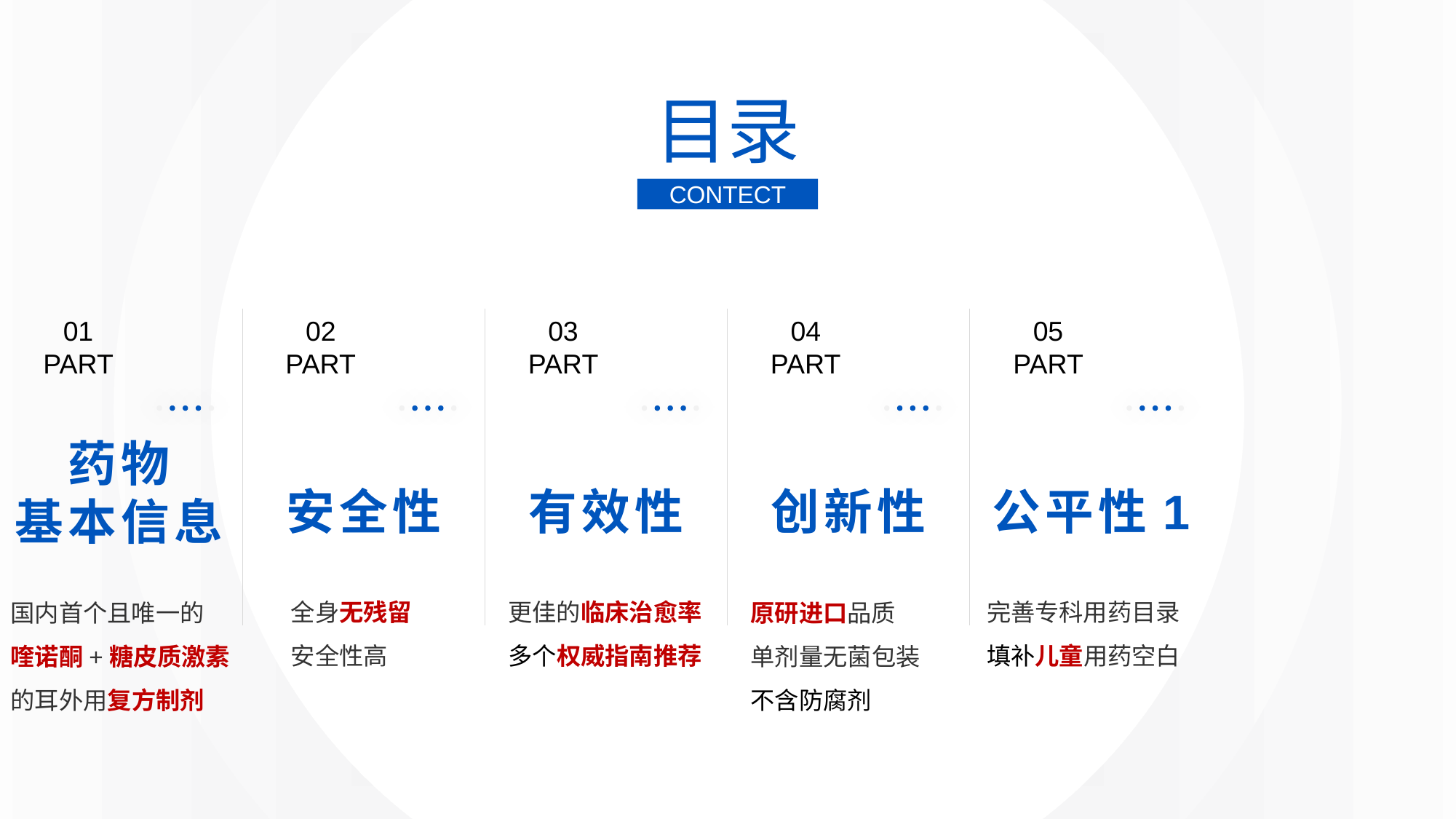

目录
CONTECT
01
PART

02
PART
03
PART
04
PART
05
PART

药物
基本信息
安全性
有效性
创新性
公平性1
完善专科用药目录
填补儿童用药空白
全身无残留
安全性高
更佳的临床治愈率 多个权威指南推荐
国内首个且唯一的
喹诺酮+糖皮质激素的耳外用复方制剂
原研进口品质
单剂量无菌包装
不含防腐剂